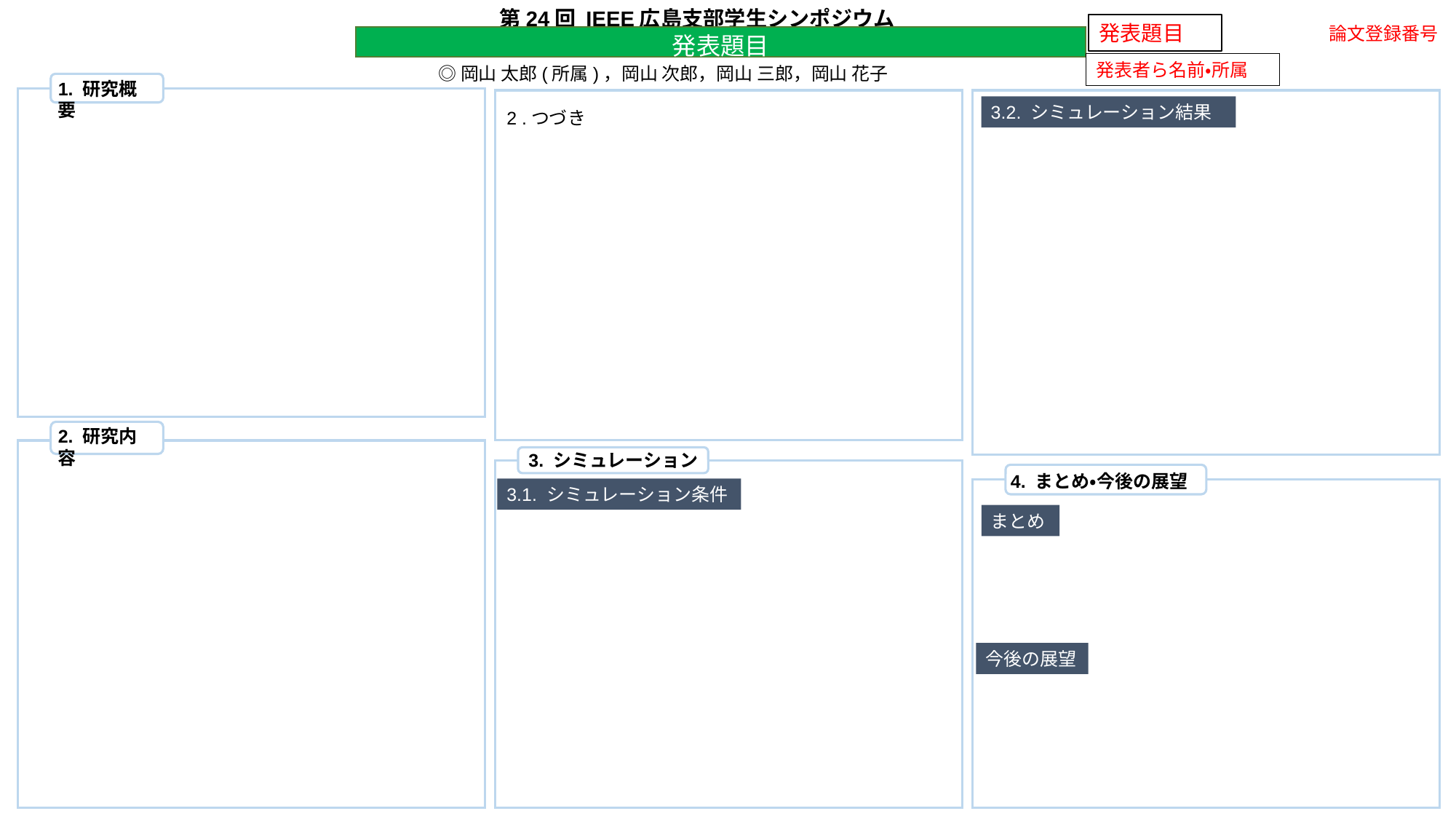

第24回 IEEE広島支部学生シンポジウム
発表題目
論文登録番号
発表題目

発表者ら名前・所属
◎岡山 太郎(所属)，岡山 次郎，岡山 三郎，岡山 花子
1. 研究概要

3.2. シミュレーション結果
2 .つづき
2. 研究内容

3. シミュレーション

4. まとめ・今後の展望

3.1. シミュレーション条件
まとめ
今後の展望